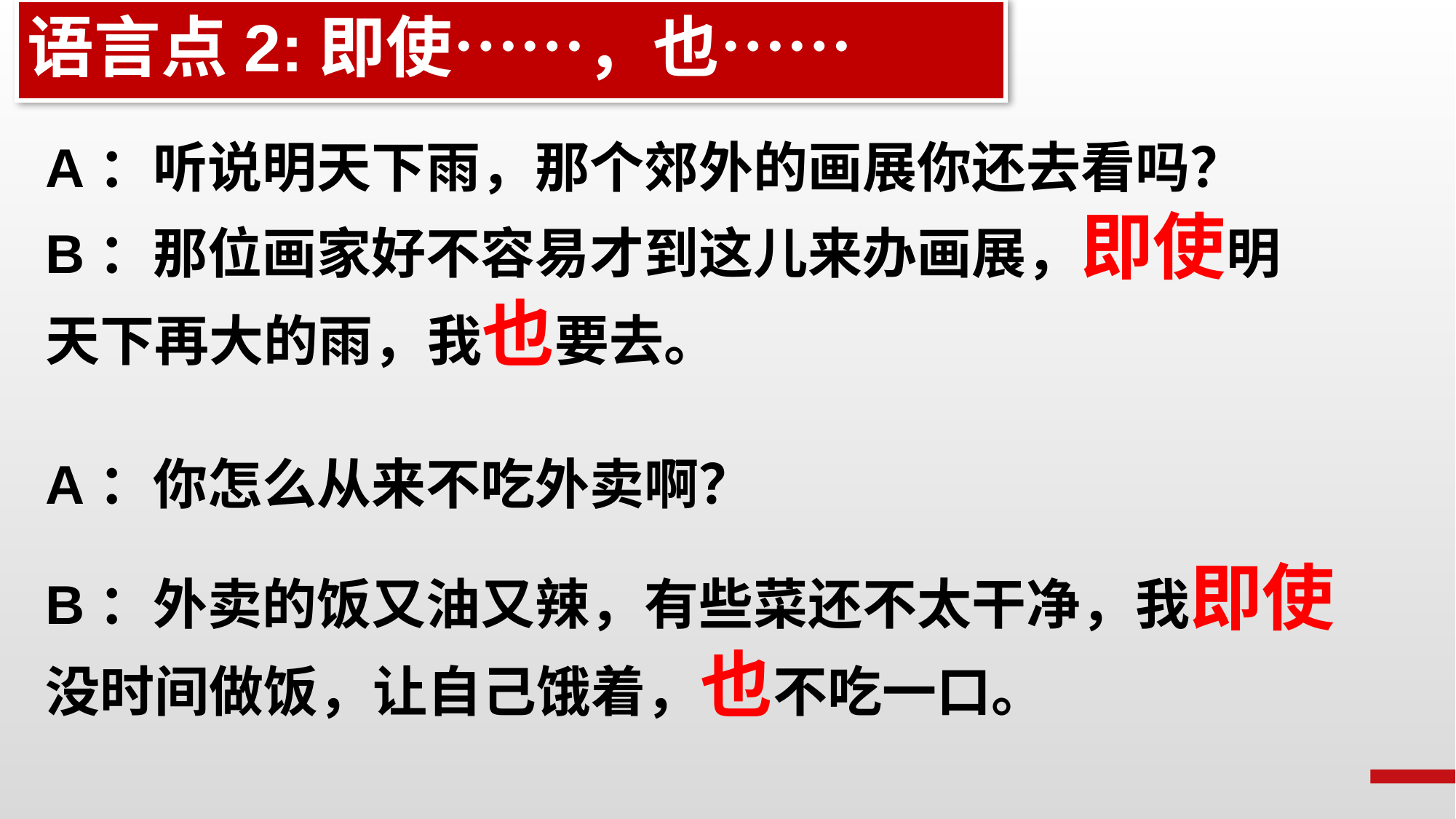

语言点2:即使……，也……
A：听说明天下雨，那个郊外的画展你还去看吗？
B：那位画家好不容易才到这儿来办画展，即使明天下再大的雨，我也要去。
A：你怎么从来不吃外卖啊？
B：外卖的饭又油又辣，有些菜还不太干净，我即使没时间做饭，让自己饿着，也不吃一口。